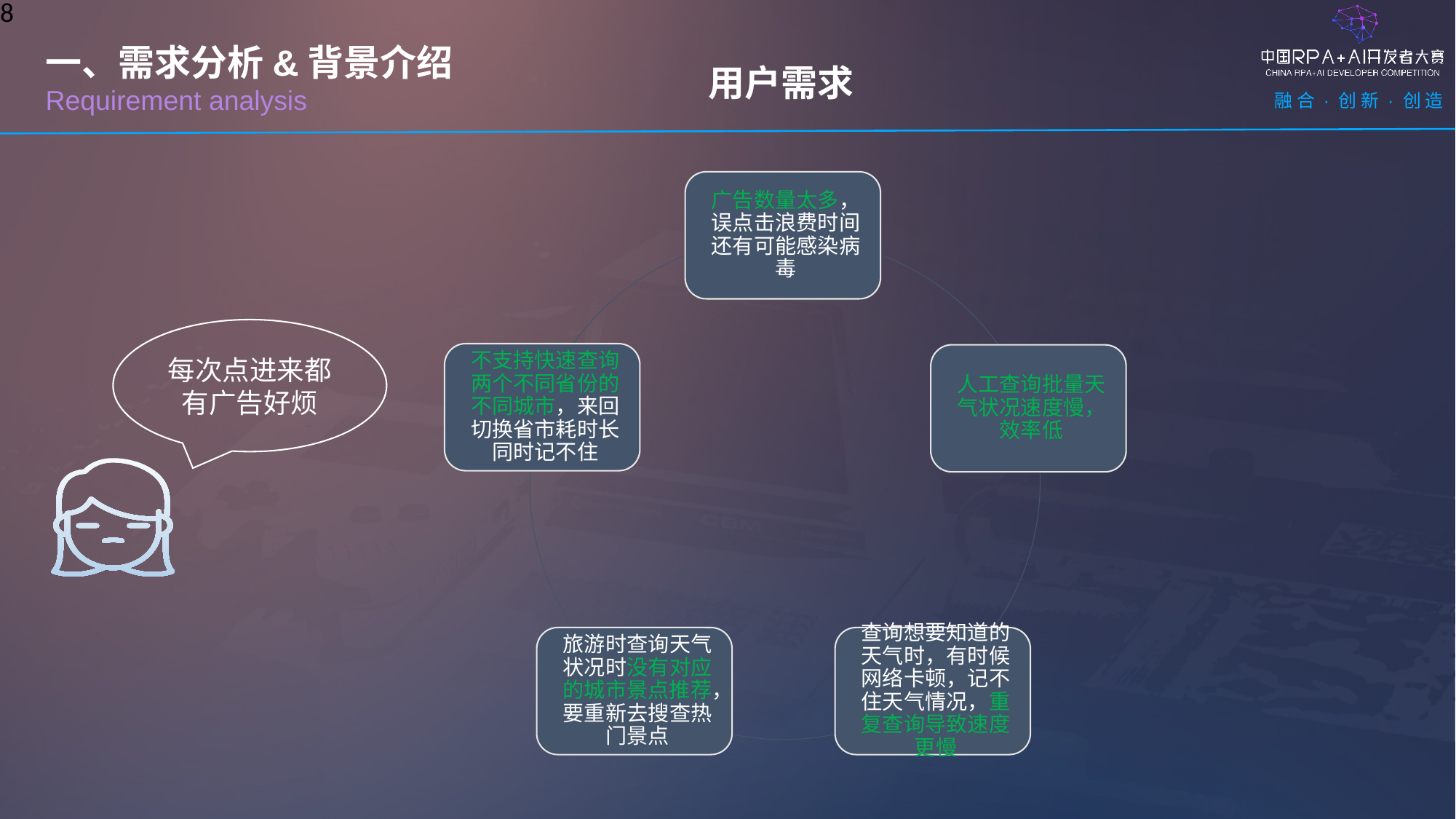

8
用户需求
一、需求分析&背景介绍
Requirement analysis
广告数量太多，误点击浪费时间还有可能感染病毒
人工查询批量天气状况速度慢，效率低
查询想要知道的天气时，有时候网络卡顿，记不住天气情况，重复查询导致速度更慢
旅游时查询天气状况时没有对应的城市景点推荐，要重新去搜查热门景点
不支持快速查询两个不同省份的不同城市，来回切换省市耗时长同时记不住
每次点进来都有广告好烦